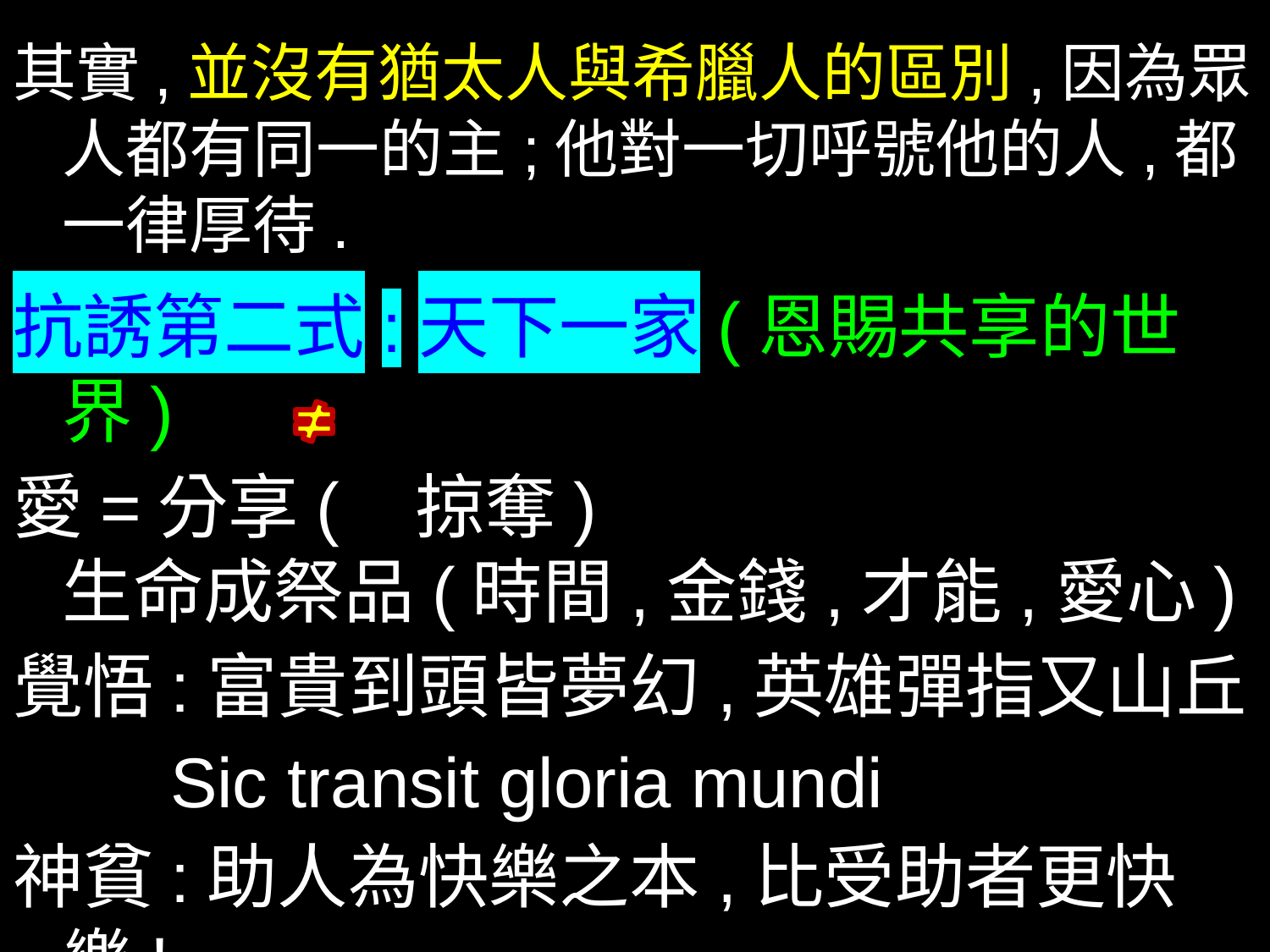

其實,並沒有猶太人與希臘人的區別,因為眾人都有同一的主;他對一切呼號他的人,都一律厚待.
抗誘第二式:天下一家(恩賜共享的世界)
愛=分享(   掠奪)
生命成祭品(時間,金錢,才能,愛心)
覺悟:富貴到頭皆夢幻,英雄彈指又山丘
        Sic transit gloria mundi
神貧:助人為快樂之本,比受助者更快樂!